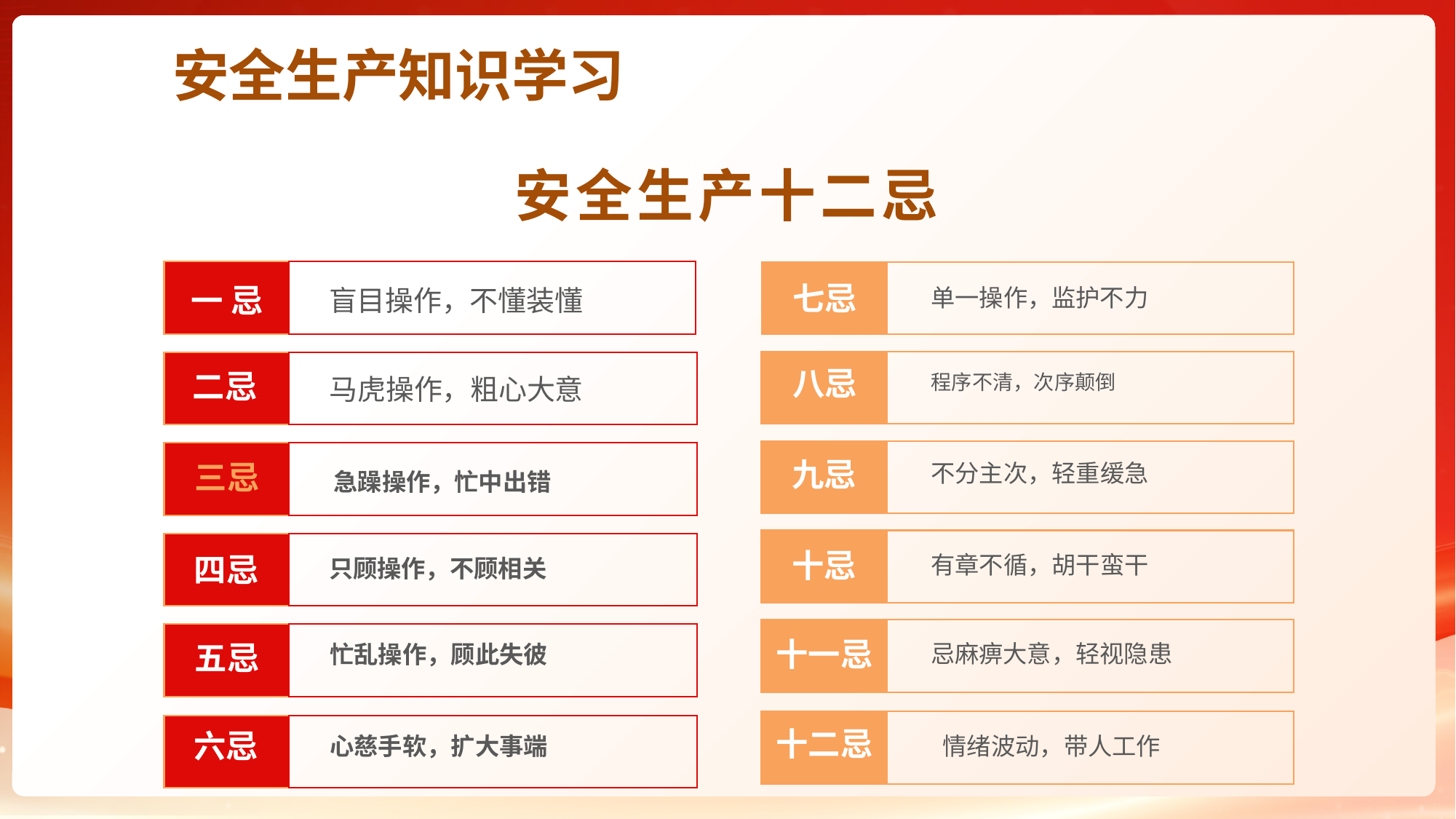

安全生产知识学习
安全生产十二忌

盲目操作，不懂装懂
一 忌

单一操作，监护不力
七忌

八忌
程序不清，次序颠倒

马虎操作，粗心大意
二忌

不分主次，轻重缓急
九忌

急躁操作，忙中出错
三忌

有章不循，胡干蛮干
十忌

只顾操作，不顾相关
四忌

忌麻痹大意，轻视隐患
十一忌

忙乱操作，顾此失彼
五忌

情绪波动，带人工作
十二忌

心慈手软，扩大事端
六忌